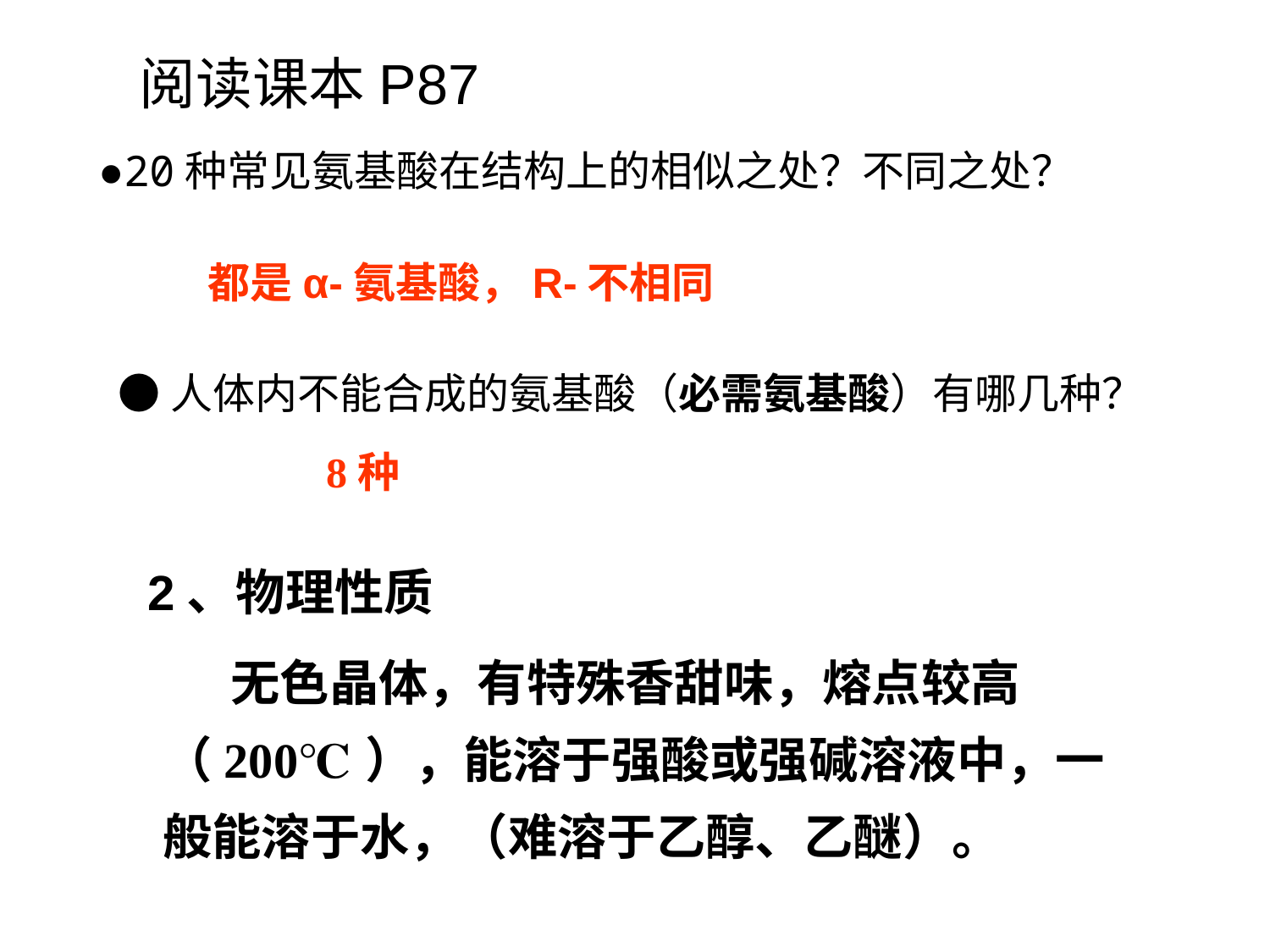

阅读课本P87
●20种常见氨基酸在结构上的相似之处？不同之处？
都是α-氨基酸，R-不相同
●人体内不能合成的氨基酸（必需氨基酸）有哪几种？

8种
2、物理性质
     无色晶体，有特殊香甜味，熔点较高（200℃），能溶于强酸或强碱溶液中，一般能溶于水，（难溶于乙醇、乙醚）。